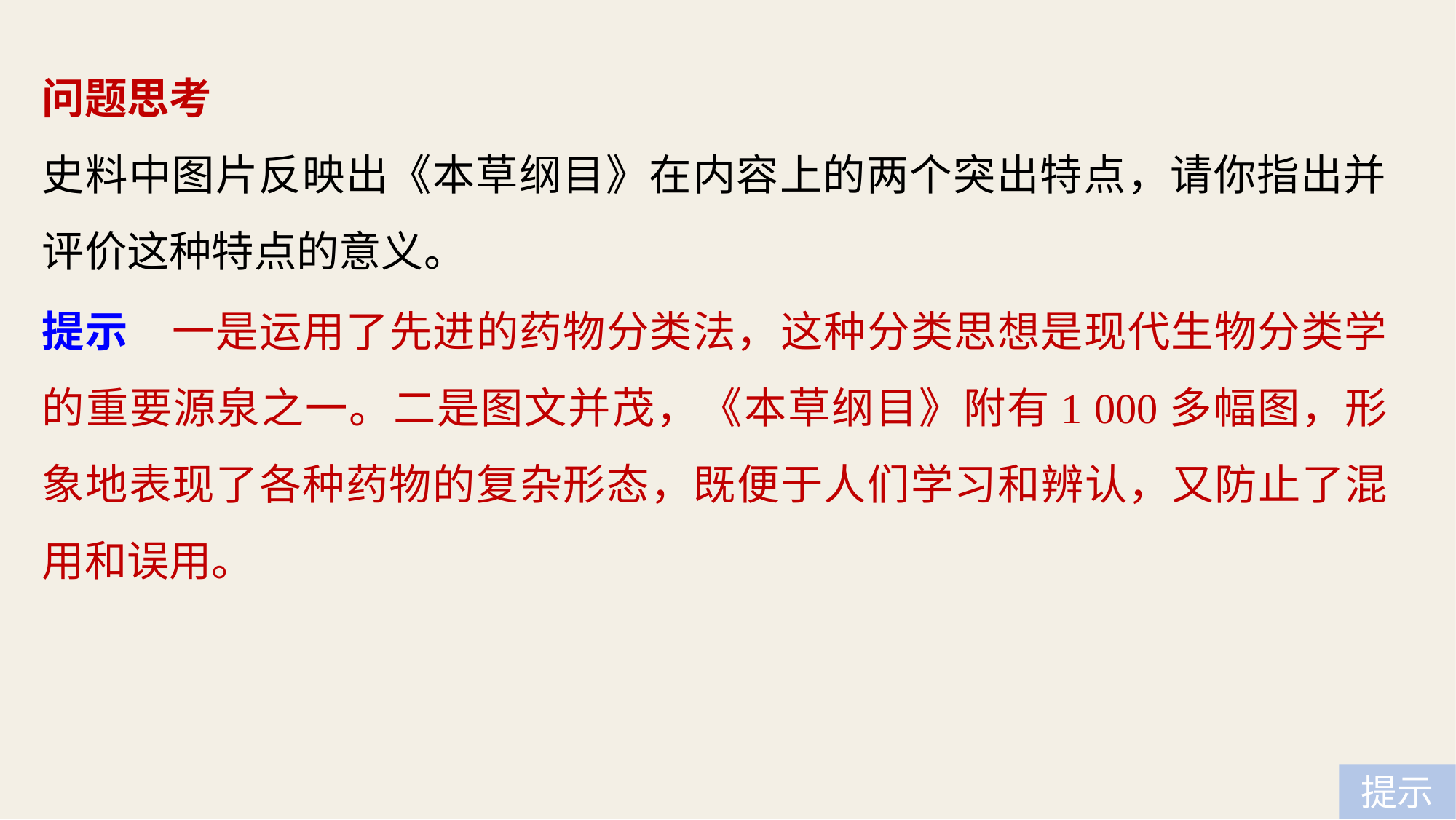

问题思考
史料中图片反映出《本草纲目》在内容上的两个突出特点，请你指出并评价这种特点的意义。
提示　一是运用了先进的药物分类法，这种分类思想是现代生物分类学的重要源泉之一。二是图文并茂，《本草纲目》附有1 000多幅图，形象地表现了各种药物的复杂形态，既便于人们学习和辨认，又防止了混用和误用。
提示